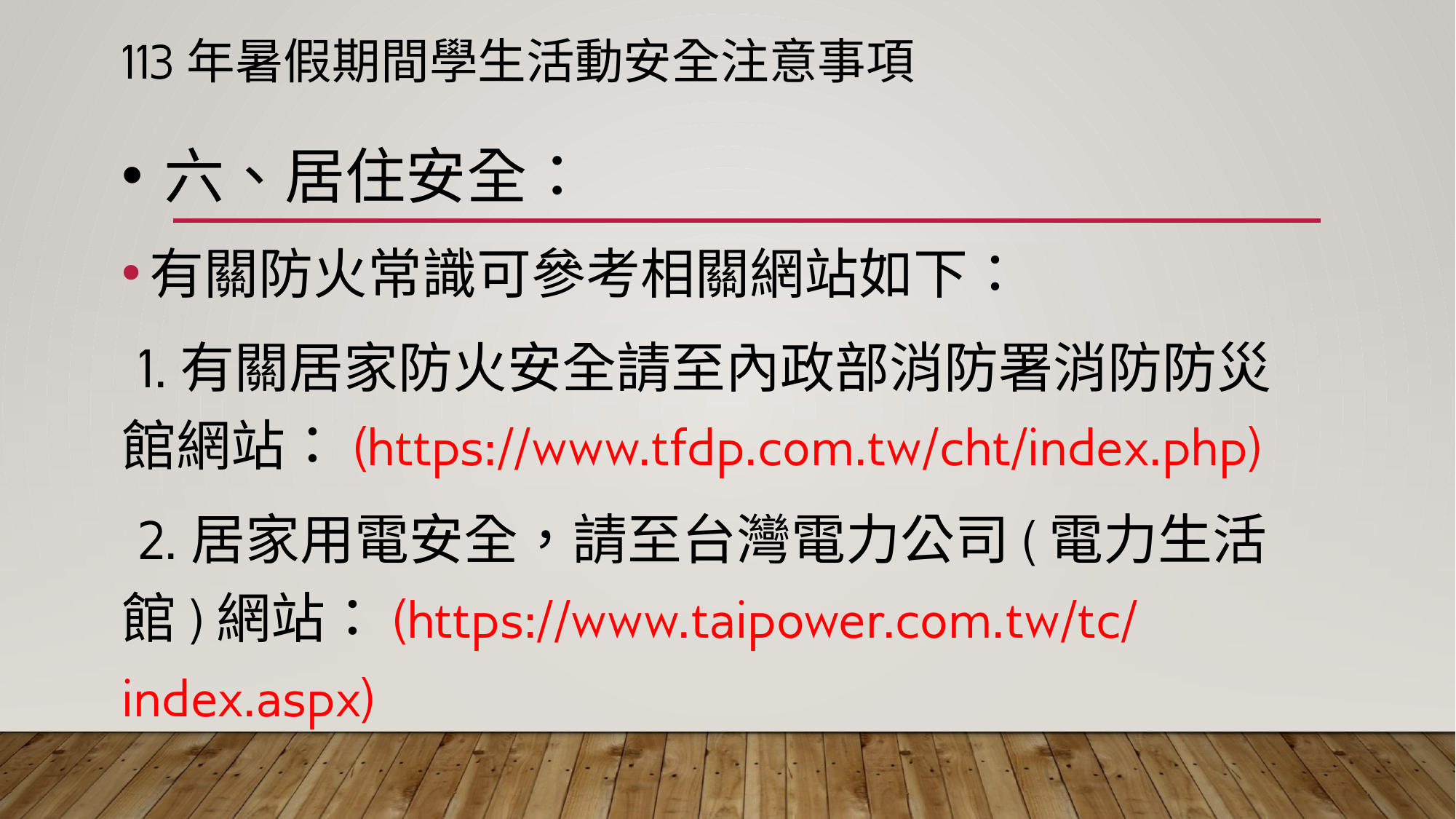

# 113年暑假期間學生活動安全注意事項
六、居住安全：
有關防火常識可參考相關網站如下：
 1.有關居家防火安全請至內政部消防署消防防災館網站：(https://www.tfdp.com.tw/cht/index.php)
 2.居家用電安全，請至台灣電力公司(電力生活館)網站：(https://www.taipower.com.tw/tc/index.aspx)